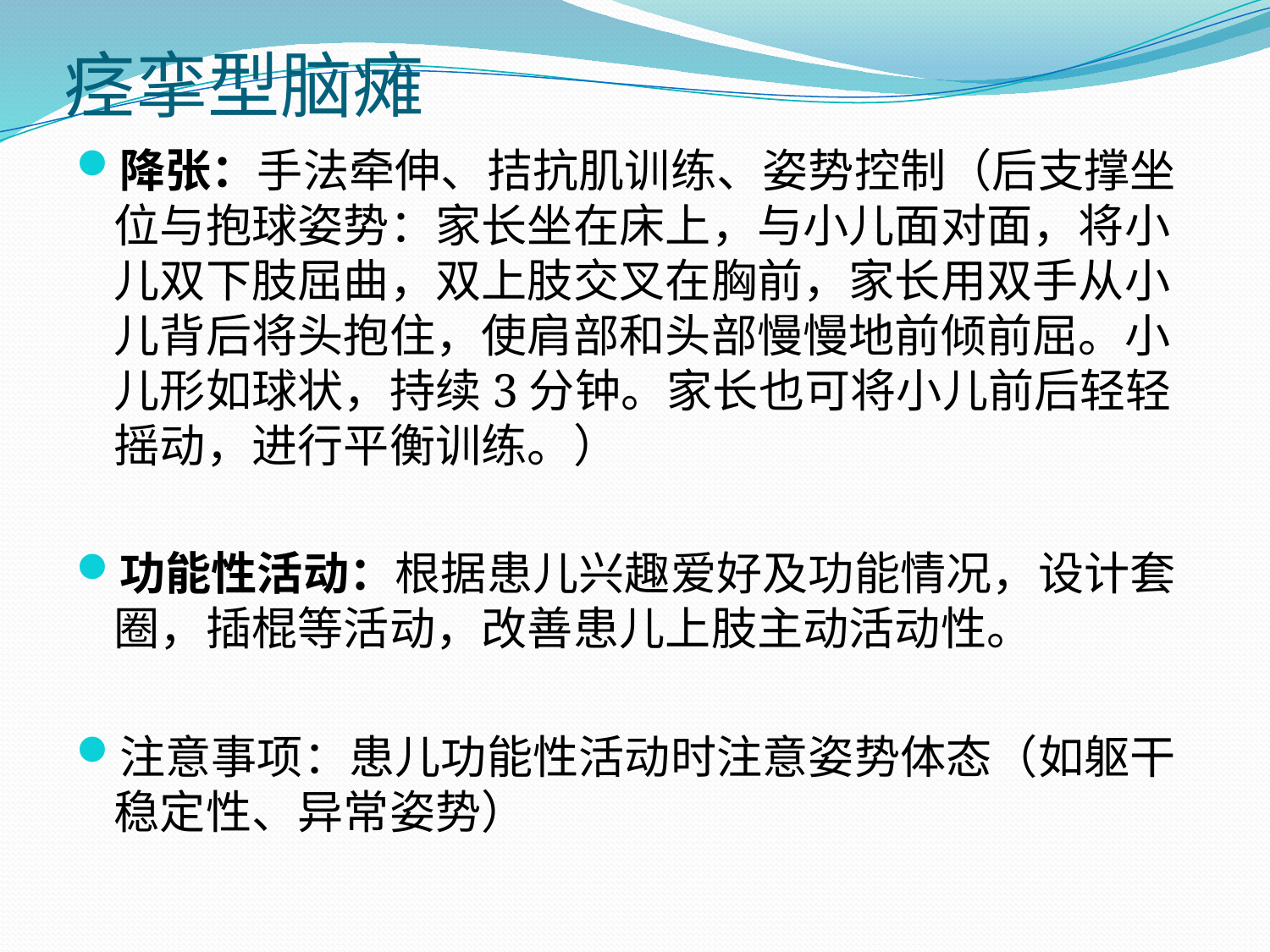

# 痉挛型脑瘫
降张：手法牵伸、拮抗肌训练、姿势控制（后支撑坐位与抱球姿势：家长坐在床上，与小儿面对面，将小儿双下肢屈曲，双上肢交叉在胸前，家长用双手从小儿背后将头抱住，使肩部和头部慢慢地前倾前屈。小儿形如球状，持续3分钟。家长也可将小儿前后轻轻摇动，进行平衡训练。）

功能性活动：根据患儿兴趣爱好及功能情况，设计套圈，插棍等活动，改善患儿上肢主动活动性。

注意事项：患儿功能性活动时注意姿势体态（如躯干稳定性、异常姿势）